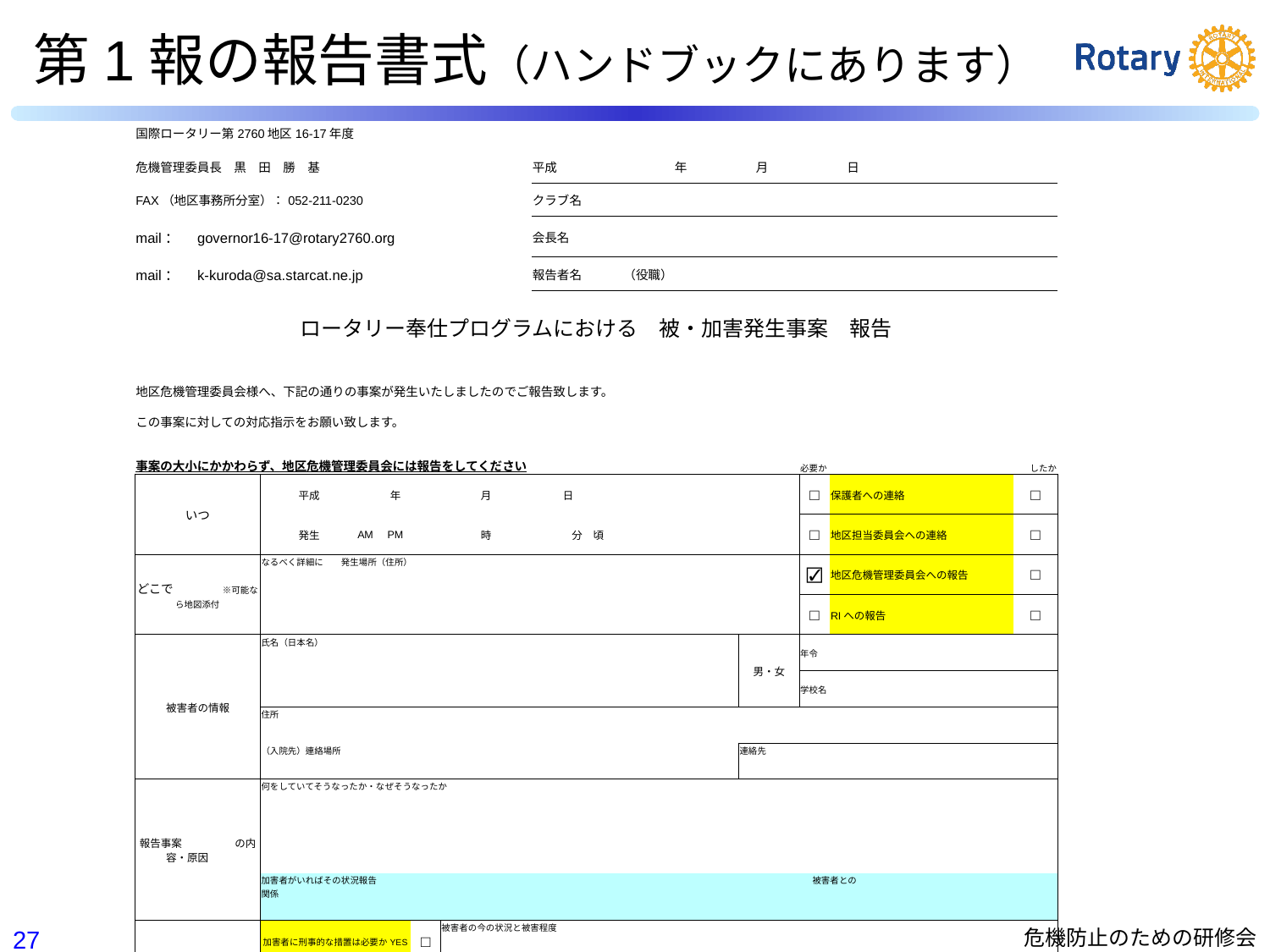

第1報の報告書式（ハンドブックにあります）
| 国際ロータリー第2760地区16-17年度 |  |  |  |  |  |  |  |  |  |  |  |  |  |  |  |  |  |  |  |  |  |  |  |  |  |
| --- | --- | --- | --- | --- | --- | --- | --- | --- | --- | --- | --- | --- | --- | --- | --- | --- | --- | --- | --- | --- | --- | --- | --- | --- | --- |
| 危機管理委員長　黒　田　勝　基 |  |  |  |  |  |  |  |  |  |  |  |  | 平成 |  |  | 年 | 月 |  |  | 日 |  |  |  |  |  |
| FAX（地区事務所分室）：052-211-0230 |  |  |  |  |  |  |  |  |  |  |  |  | クラブ名 |  |  |  |  |  |  |  |  |  |  |  |  |
| mail：　governor16-17@rotary2760.org |  |  |  |  |  |  |  |  |  |  |  |  | 会長名 |  |  |  |  |  |  |  |  |  |  |  |  |
| mail：　k-kuroda@sa.starcat.ne.jp |  |  |  |  |  |  |  |  |  |  |  |  | 報告者名 |  |  | （役職） |  |  |  |  |  |  |  |  |  |
|  |  |  |  |  |  |  |  |  |  |  |  |  |  |  |  |  |  |  |  |  |  |  |  |  |  |
| ロータリー奉仕プログラムにおける　被・加害発生事案　報告 |  |  |  |  |  |  |  |  |  |  |  |  |  |  |  |  |  |  |  |  |  |  |  |  |  |
|  |  |  |  |  |  |  |  |  |  |  |  |  |  |  |  |  |  |  |  |  |  |  |  |  |  |
| 地区危機管理委員会様へ、下記の通りの事案が発生いたしましたのでご報告致します。 |  |  |  |  |  |  |  |  |  |  |  |  |  |  |  |  |  |  |  |  |  |  |  |  |  |
| この事案に対しての対応指示をお願い致します。 |  |  |  |  |  |  |  |  |  |  |  |  |  |  |  |  |  |  |  |  |  |  |  |  |  |
| 事案の大小にかかわらず、地区危機管理委員会には報告をしてください |  |  |  |  |  |  |  |  |  |  |  |  |  |  |  |  |  |  | 必要か |  |  |  |  | したか |  |
| いつ |  |  |  |  | 平成 |  |  | 年 |  |  | 月 |  |  | 日 |  |  |  |  | □ | 保護者への連絡 |  |  |  | □ |  |
|  |  |  |  |  | 発生 |  | AM | PM |  |  | 時 |  |  | 分 | 頃 |  |  |  | □ | 地区担当委員会への連絡 |  |  |  | □ |  |
| どこで　　　　※可能なら地図添付 |  |  |  | なるべく詳細に　　発生場所（住所） |  |  |  |  |  |  |  |  |  |  |  |  |  |  | ☑ | 地区危機管理委員会への報告 |  |  |  | □ |  |
|  |  |  |  |  |  |  |  |  |  |  |  |  |  |  |  |  |  |  | □ | RIへの報告 |  |  |  | □ |  |
| 被害者の情報 |  |  |  | 氏名（日本名） |  |  |  |  |  |  |  |  |  |  |  |  | 男・女 |  | 年令 |  |  |  |  |  |  |
|  |  |  |  |  |  |  |  |  |  |  |  |  |  |  |  |  |  |  | 学校名 |  |  |  |  |  |  |
|  |  |  |  | 住所 |  |  |  |  |  |  |  |  |  |  |  |  |  |  |  |  |  |  |  |  |  |
|  |  |  |  | （入院先）連絡場所 |  |  |  |  |  |  |  |  |  |  |  |  | 連絡先 |  |  |  |  |  |  |  |  |
| 報告事案　　　　　の内容・原因 |  |  |  | 何をしていてそうなったか・なぜそうなったか |  |  |  |  |  |  |  |  |  |  |  |  |  |  |  |  |  |  |  |  |  |
|  |  |  |  |  |  |  |  |  |  |  |  |  |  |  |  |  |  |  |  |  |  |  |  |  |  |
|  |  |  |  | 加害者がいればその状況報告　　　　　　　　　　　　　　　　　　　　　　　　　　　　　　　　　　　　　　　　　　　　　　　　　被害者との関係 |  |  |  |  |  |  |  |  |  |  |  |  |  |  |  |  |  |  |  |  |  |
| 被害の　　　　　現状 |  |  |  | 加害者に刑事的な措置は必要かYES |  |  |  |  | □ | 被害者の今の状況と被害程度 |  |  |  |  |  |  |  |  |  |  |  |  |  |  |  |
|  |  |  |  | 司法機関に刑事的な　　　連絡はしたかYES |  |  |  |  | □ |  |  |  |  |  |  |  |  |  |  |  |  |  |  |  |  |
|  |  |  |  | どうなったか? |  |  |  |  |  |  |  |  |  |  |  |  |  |  |  |  |  |  |  |  |  |
27
危機防止のための研修会